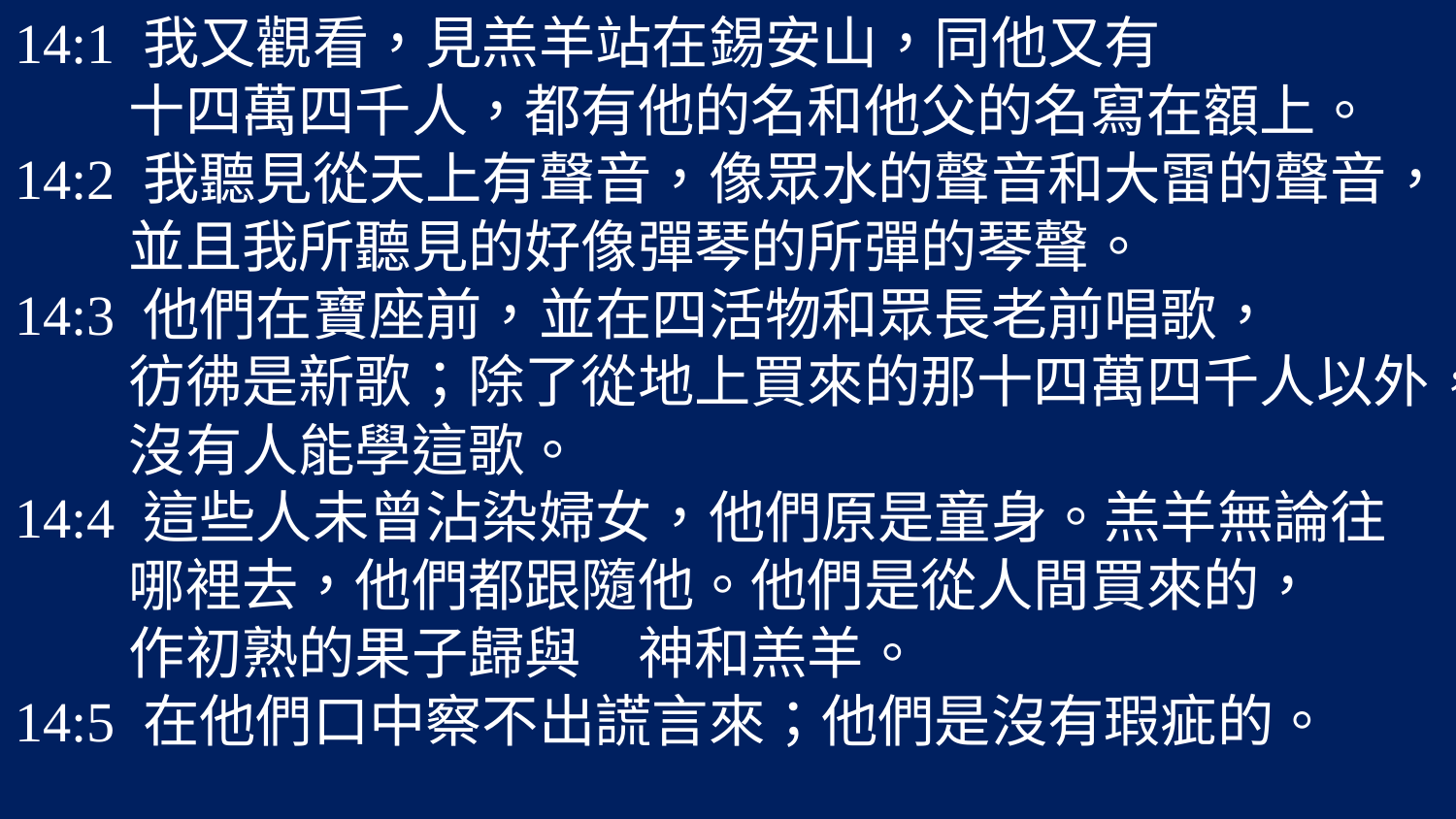

14:1 我又觀看，見羔羊站在錫安山，同他又有
        十四萬四千人，都有他的名和他父的名寫在額上。
14:2 我聽見從天上有聲音，像眾水的聲音和大雷的聲音，
        並且我所聽見的好像彈琴的所彈的琴聲。
14:3 他們在寶座前，並在四活物和眾長老前唱歌，
        彷彿是新歌；除了從地上買來的那十四萬四千人以外，
        沒有人能學這歌。
14:4 這些人未曾沾染婦女，他們原是童身。羔羊無論往
        哪裡去，他們都跟隨他。他們是從人間買來的，
        作初熟的果子歸與　神和羔羊。
14:5 在他們口中察不出謊言來；他們是沒有瑕疵的。